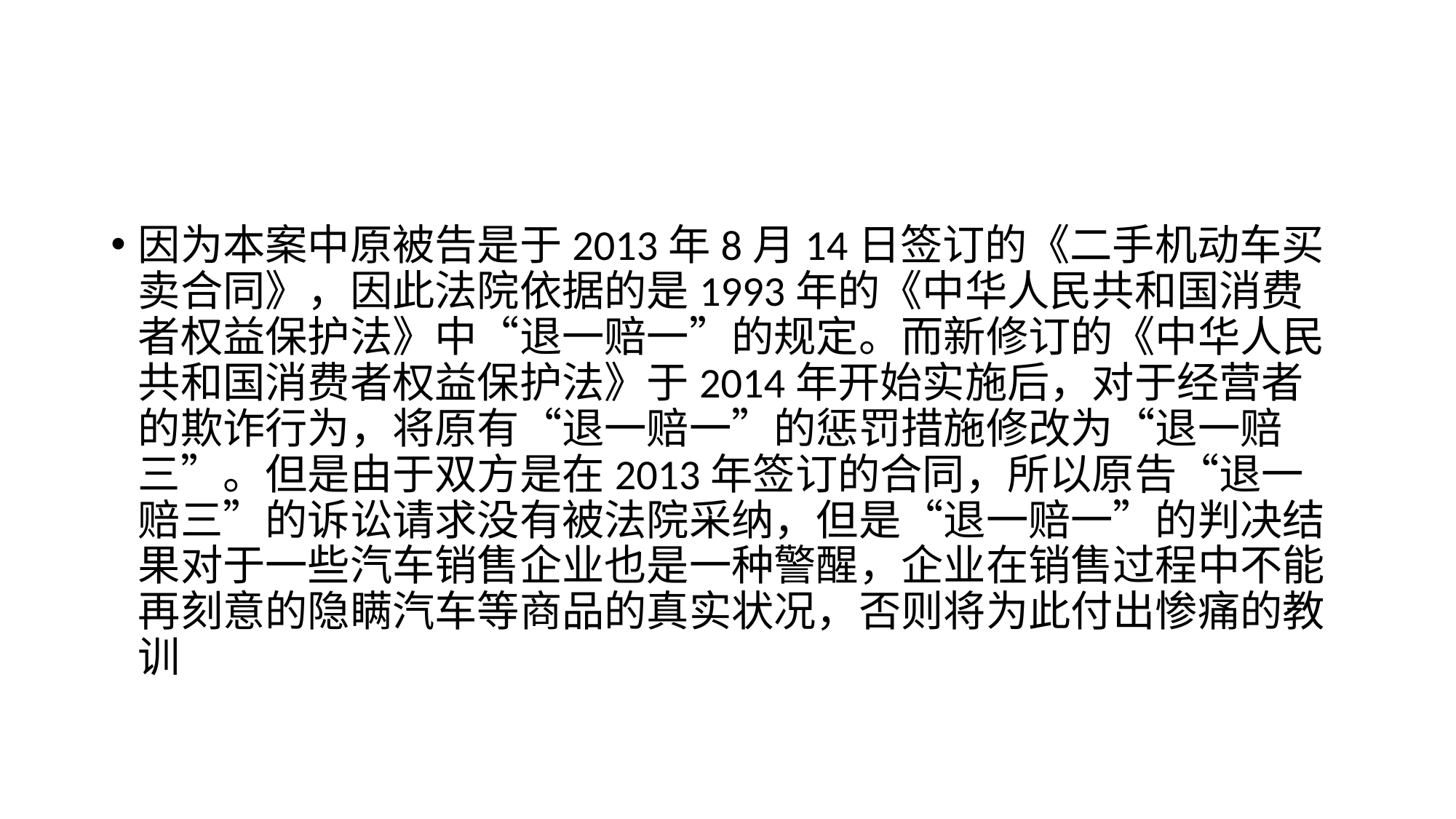

#
因为本案中原被告是于2013年8月14日签订的《二手机动车买卖合同》，因此法院依据的是1993年的《中华人民共和国消费者权益保护法》中“退一赔一”的规定。而新修订的《中华人民共和国消费者权益保护法》于2014年开始实施后，对于经营者的欺诈行为，将原有“退一赔一”的惩罚措施修改为“退一赔三”。但是由于双方是在2013年签订的合同，所以原告“退一赔三”的诉讼请求没有被法院采纳，但是“退一赔一”的判决结果对于一些汽车销售企业也是一种警醒，企业在销售过程中不能再刻意的隐瞒汽车等商品的真实状况，否则将为此付出惨痛的教训